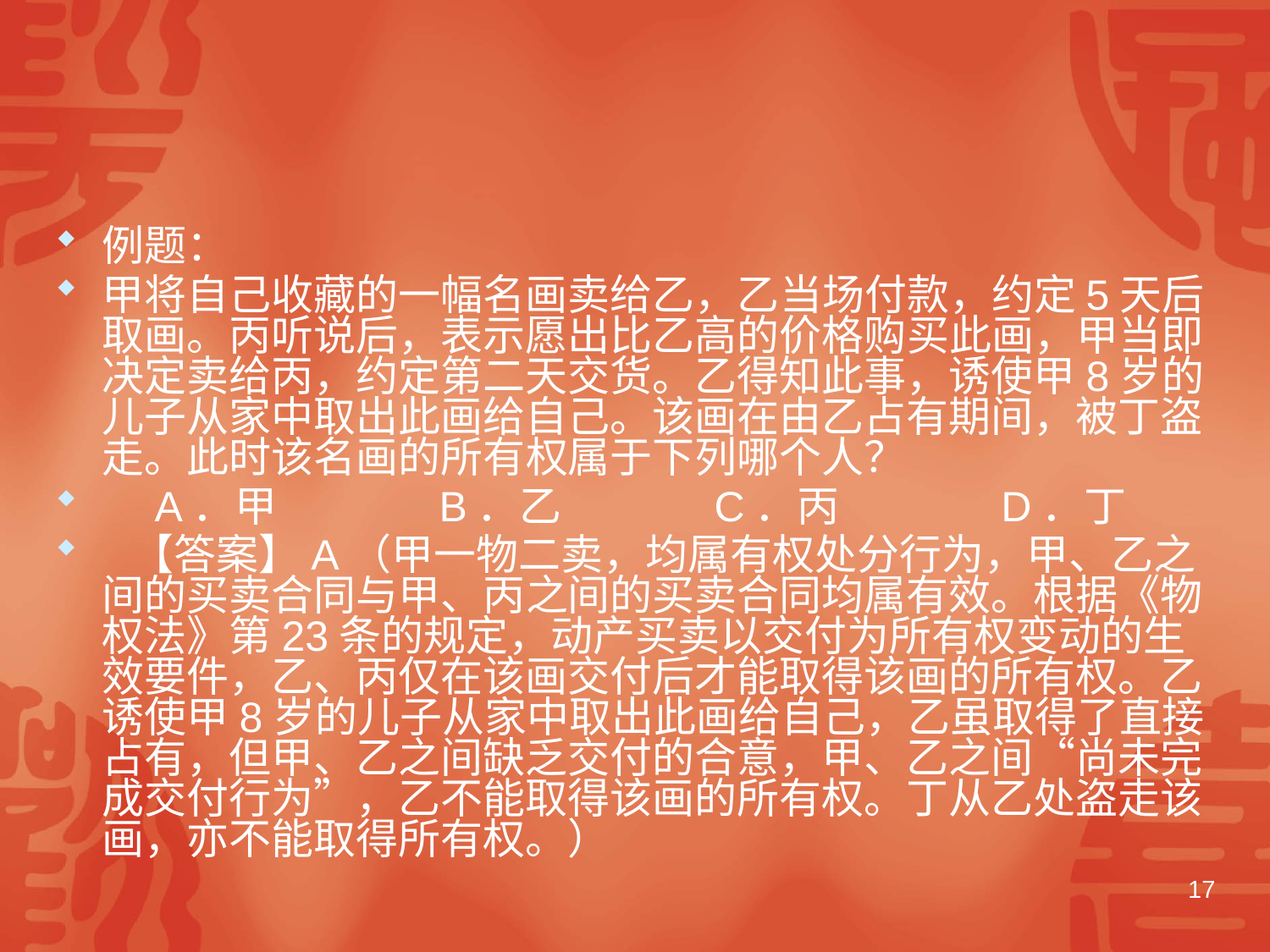

#
例题：
甲将自己收藏的一幅名画卖给乙，乙当场付款，约定5天后取画。丙听说后，表示愿出比乙高的价格购买此画，甲当即决定卖给丙，约定第二天交货。乙得知此事，诱使甲8岁的儿子从家中取出此画给自己。该画在由乙占有期间，被丁盗走。此时该名画的所有权属于下列哪个人？
　A．甲       　　B．乙      　　C．丙       　　D．丁
  【答案】A（甲一物二卖，均属有权处分行为，甲、乙之间的买卖合同与甲、丙之间的买卖合同均属有效。根据《物权法》第23条的规定，动产买卖以交付为所有权变动的生效要件，乙、丙仅在该画交付后才能取得该画的所有权。乙诱使甲8岁的儿子从家中取出此画给自己，乙虽取得了直接占有，但甲、乙之间缺乏交付的合意，甲、乙之间“尚未完成交付行为”，乙不能取得该画的所有权。丁从乙处盗走该画，亦不能取得所有权。）
17